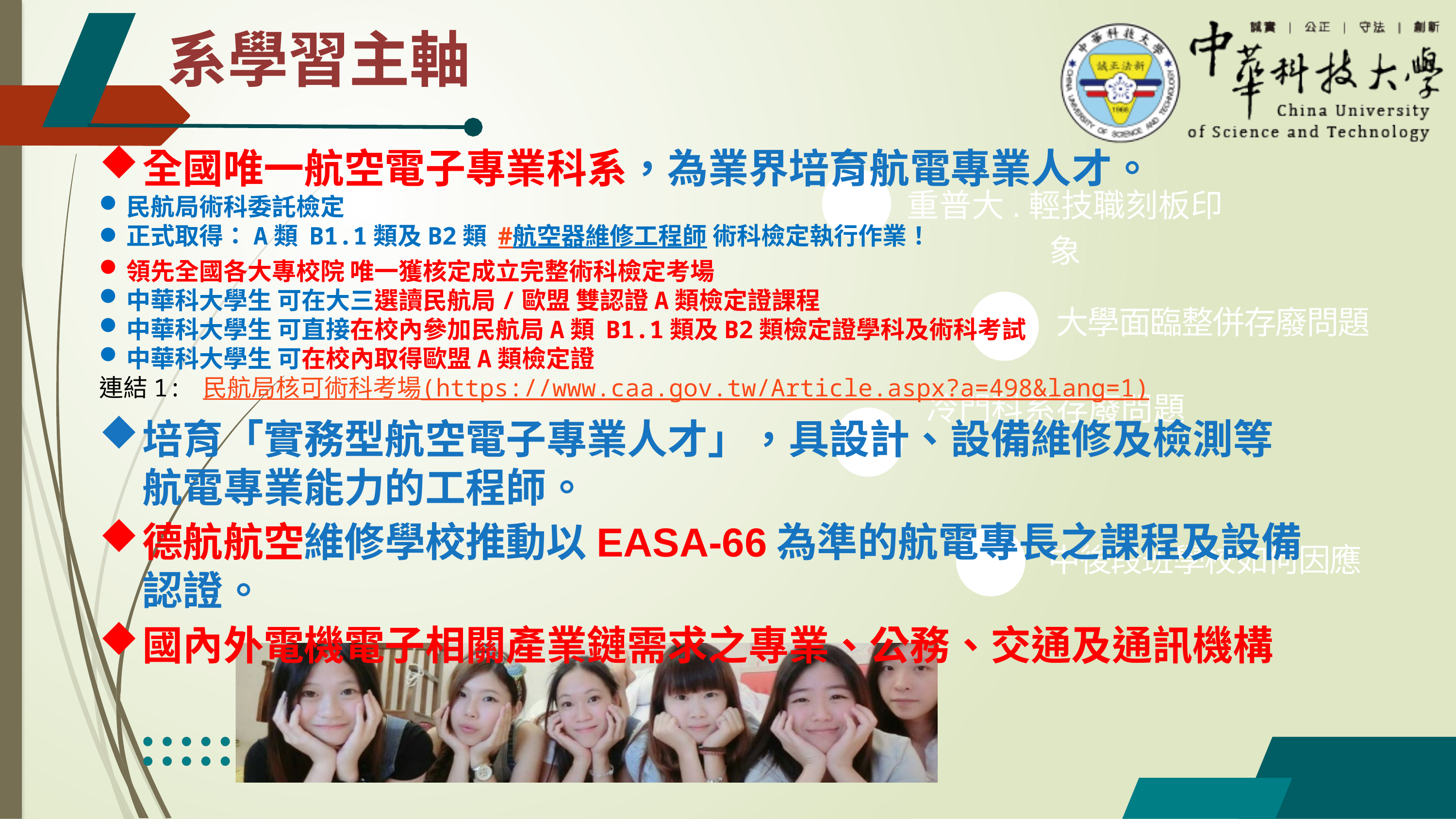

系學習主軸

全國唯一航空電子專業科系，為業界培育航電專業人才。
民航局術科委託檢定
正式取得：A類 B1.1類及B2類 #航空器維修工程師 術科檢定執行作業！
領先全國各大專校院 唯一獲核定成立完整術科檢定考場
中華科大學生 可在大三選讀民航局/歐盟 雙認證A類檢定證課程
中華科大學生 可直接在校內參加民航局A類 B1.1類及B2類檢定證學科及術科考試
中華科大學生 可在校內取得歐盟A類檢定證
連結1: 民航局核可術科考場(https://www.caa.gov.tw/Article.aspx?a=498&lang=1)
培育「實務型航空電子專業人才」，具設計、設備維修及檢測等航電專業能力的工程師。
德航航空維修學校推動以EASA-66為準的航電專長之課程及設備認證。
國內外電機電子相關產業鏈需求之專業、公務、交通及通訊機構

重普大.輕技職刻板印象

大學面臨整併存廢問題
冷門科系存廢問題

中後段班學校如何因應